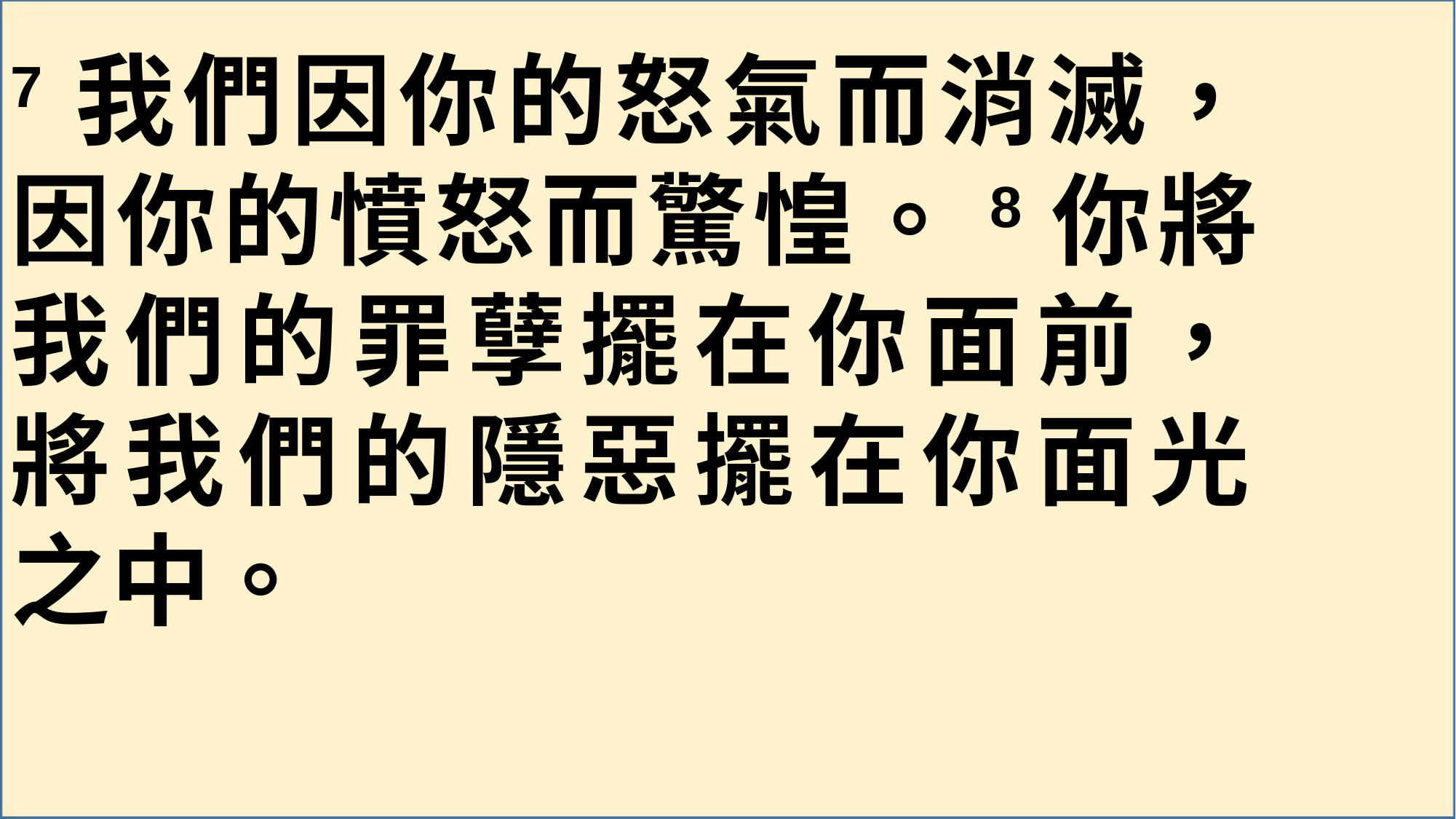

7我們因你的怒氣而消滅，
因你的憤怒而驚惶。8你將
我們的罪孽擺在你面前，
將我們的隱惡擺在你面光
之中。